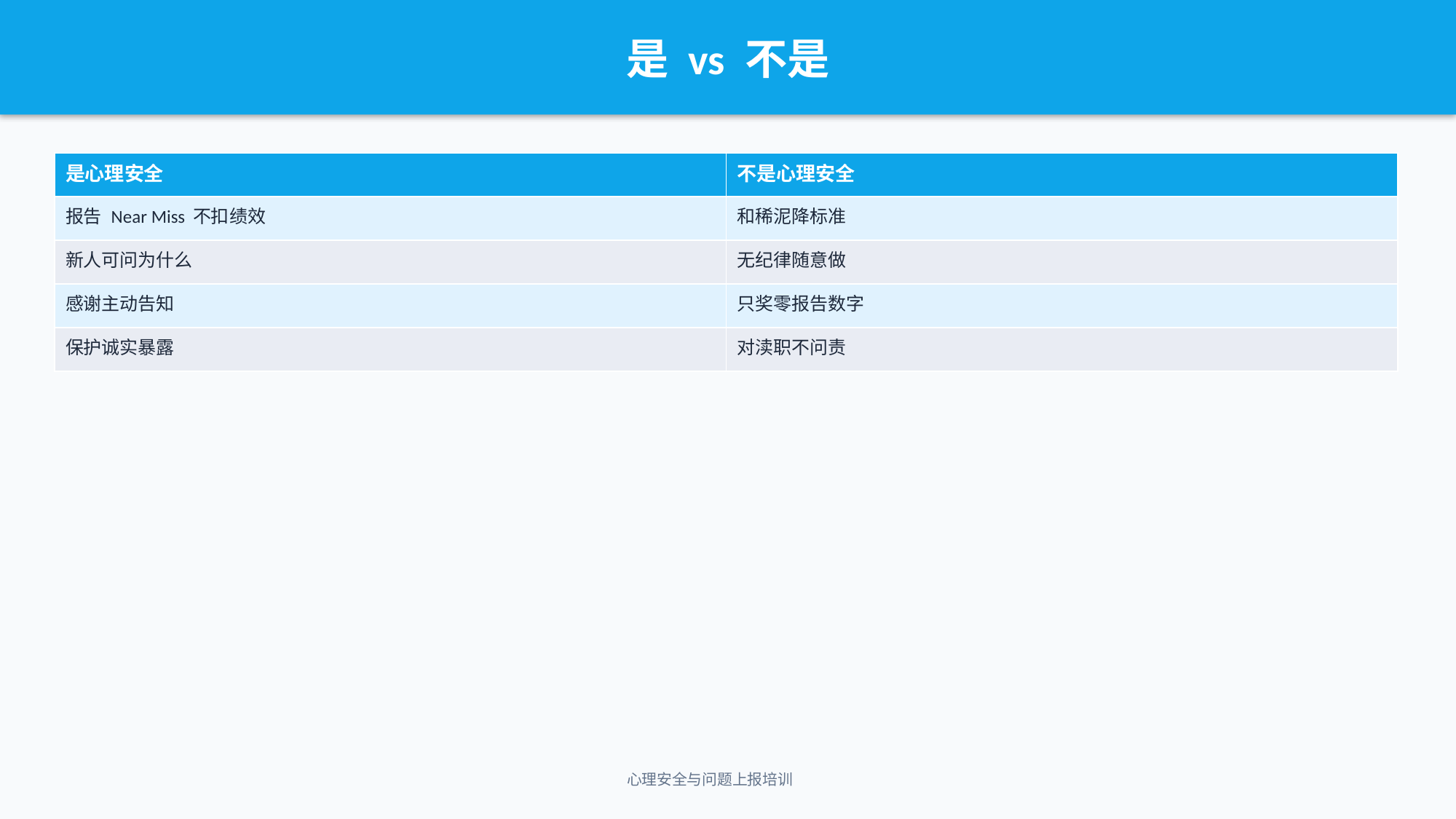

是 vs 不是
| 是心理安全 | 不是心理安全 |
| --- | --- |
| 报告 Near Miss 不扣绩效 | 和稀泥降标准 |
| 新人可问为什么 | 无纪律随意做 |
| 感谢主动告知 | 只奖零报告数字 |
| 保护诚实暴露 | 对渎职不问责 |
心理安全与问题上报培训